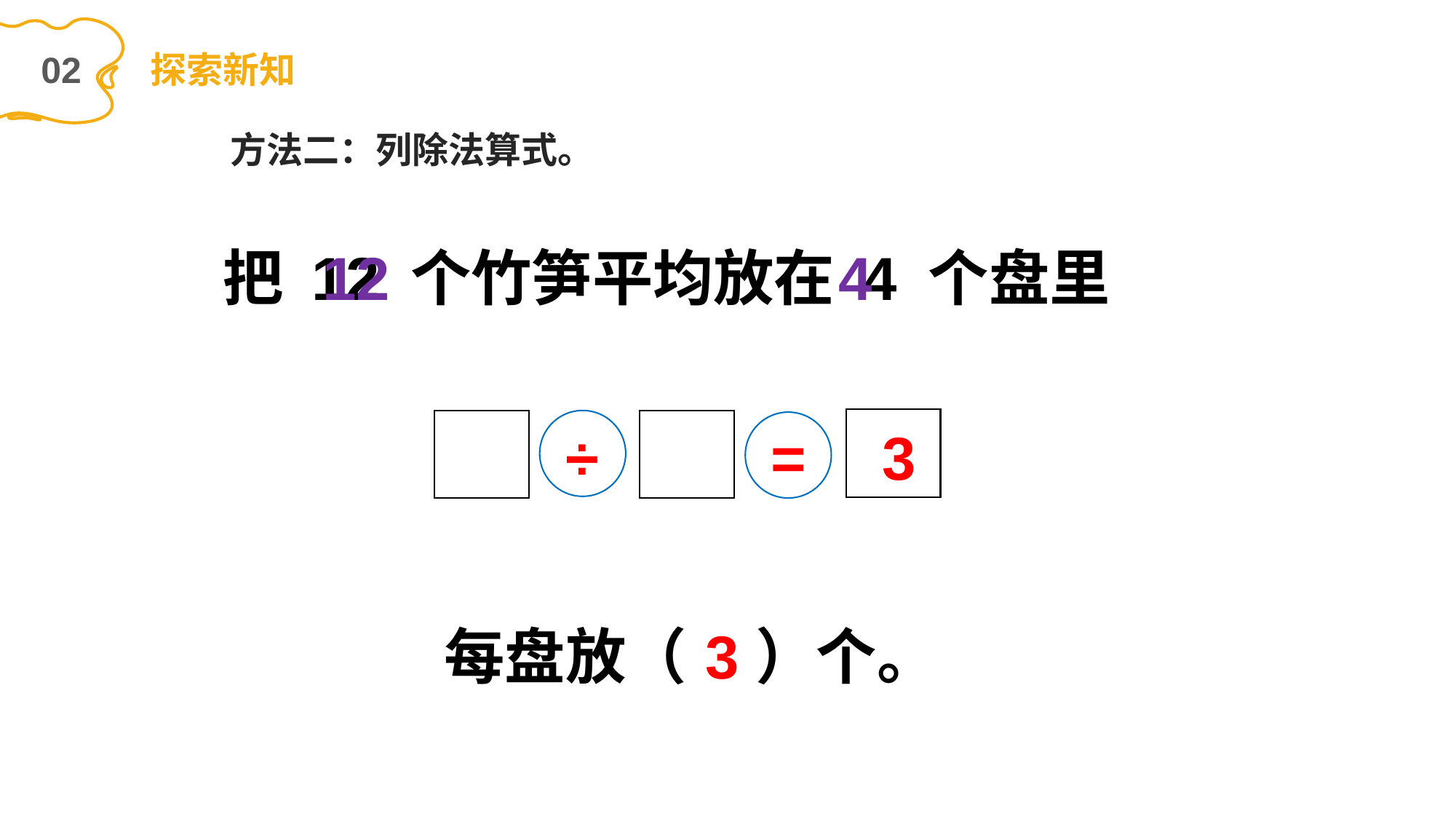

02
探索新知
方法二：列除法算式。
4
把 12 个竹笋平均放在 4 个盘里
12

÷
=
3
3
每盘放（     ）个。